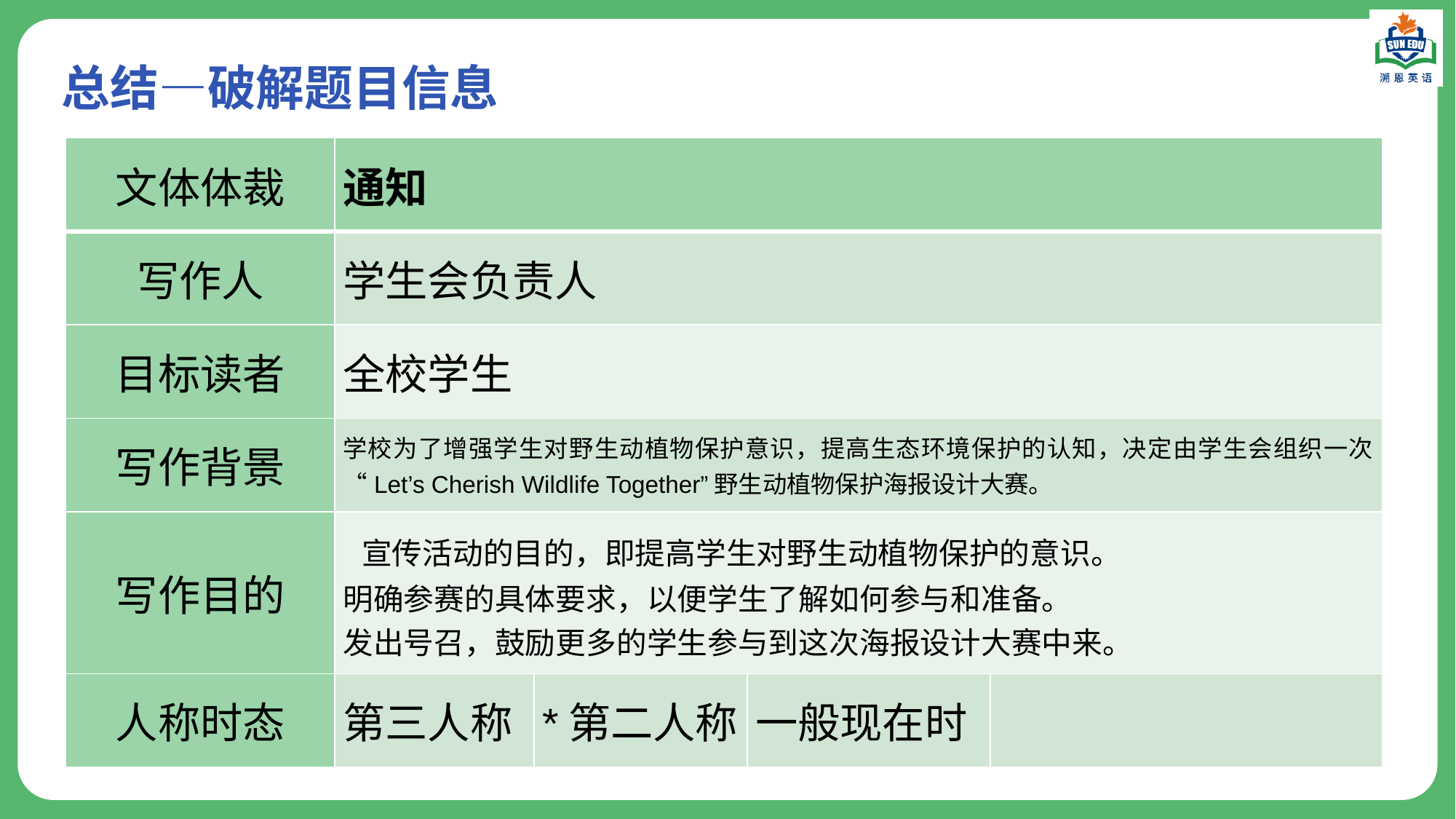

# 总结—破解题目信息
| 文体体裁 | 通知 |  |  |  |
| --- | --- | --- | --- | --- |
| 写作人 | 学生会负责人 |  |  |  |
| 目标读者 | 全校学生 |  |  |  |
| 写作背景 | 学校为了增强学生对野生动植物保护意识，提高生态环境保护的认知，决定由学生会组织一次“Let’s Cherish Wildlife Together”野生动植物保护海报设计大赛。 |  |  |  |
| 写作目的 | 宣传活动的目的，即提高学生对野生动植物保护的意识。 明确参赛的具体要求，以便学生了解如何参与和准备。 发出号召，鼓励更多的学生参与到这次海报设计大赛中来。 |  |  |  |
| 人称时态 | 第三人称 | \*第二人称 | 一般现在时 |  |